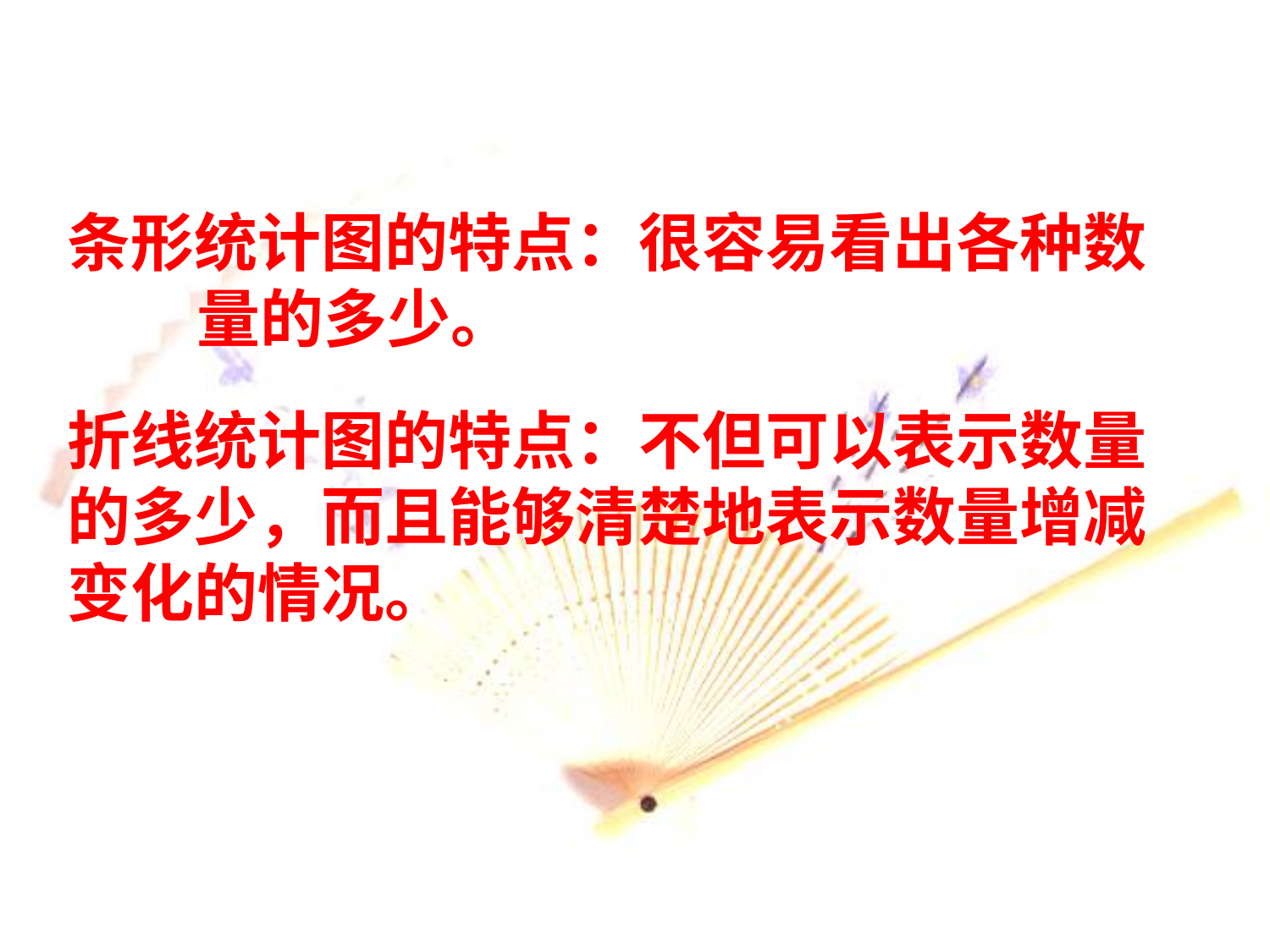

条形统计图的特点：很容易看出各种数             量的多少。
折线统计图的特点：不但可以表示数量的多少，而且能够清楚地表示数量增减变化的情况。